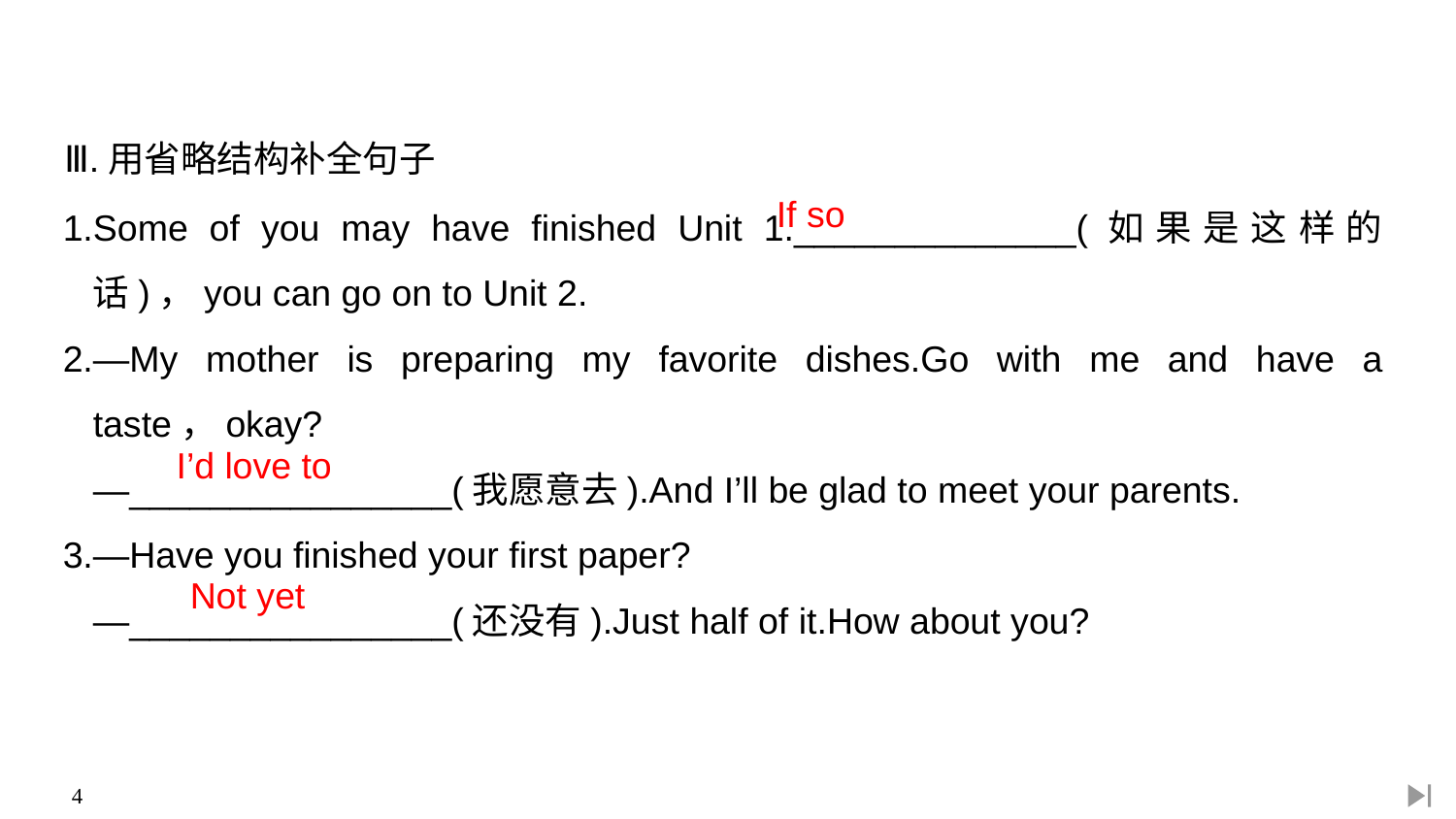

Ⅲ.用省略结构补全句子
1.Some of you may have finished Unit 1.______________(如果是这样的话)，you can go on to Unit 2.
2.—My mother is preparing my favorite dishes.Go with me and have a taste，okay?
	—________________(我愿意去).And I’ll be glad to meet your parents.
3.—Have you finished your first paper?
	—________________(还没有).Just half of it.How about you?
If so
I’d love to
Not yet